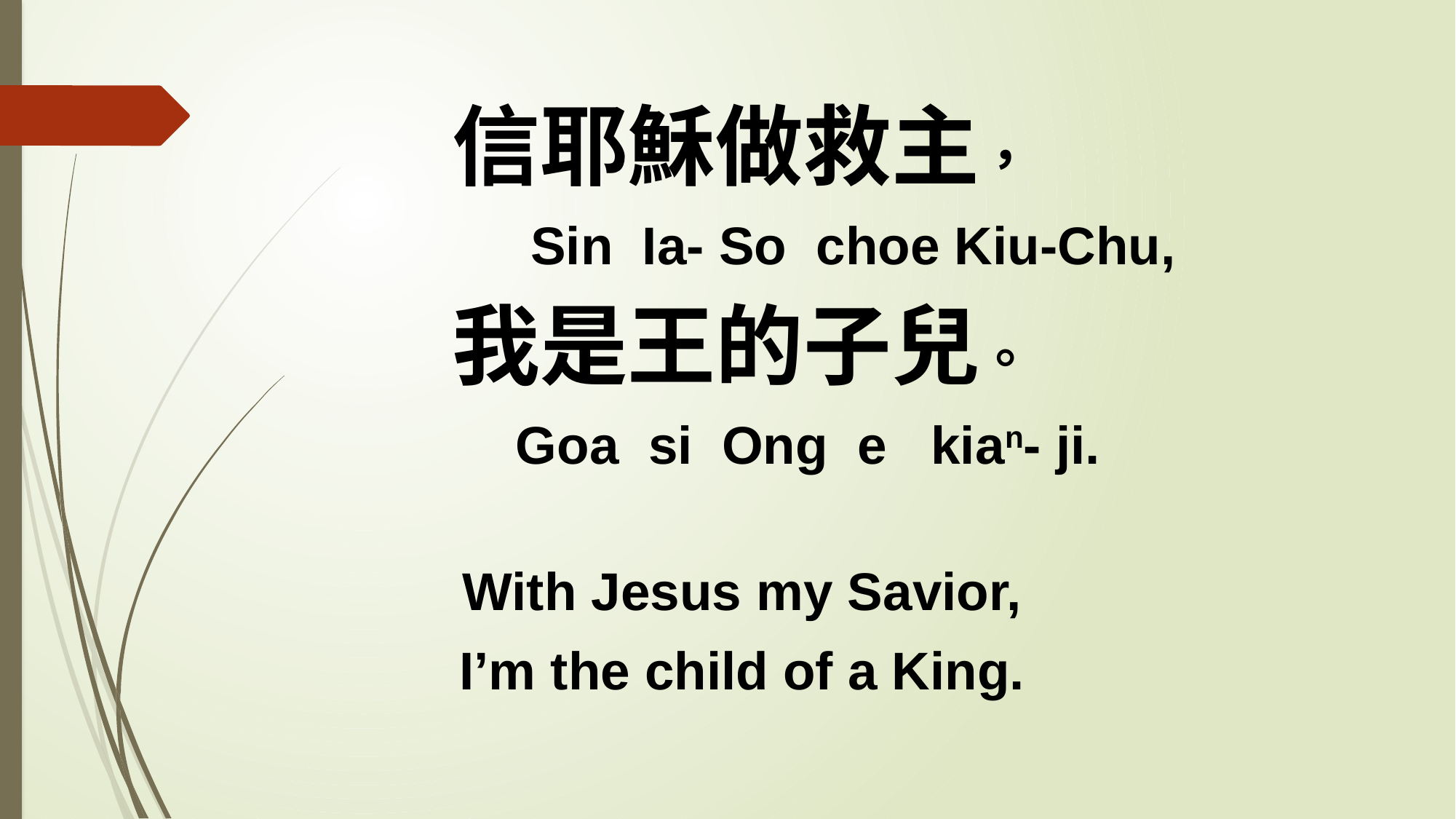

信耶穌做救主，
                     Sin  Ia- So  choe Kiu-Chu,
我是王的子兒。
                    Goa  si  Ong  e   kian- ji.

With Jesus my Savior,
I’m the child of a King.